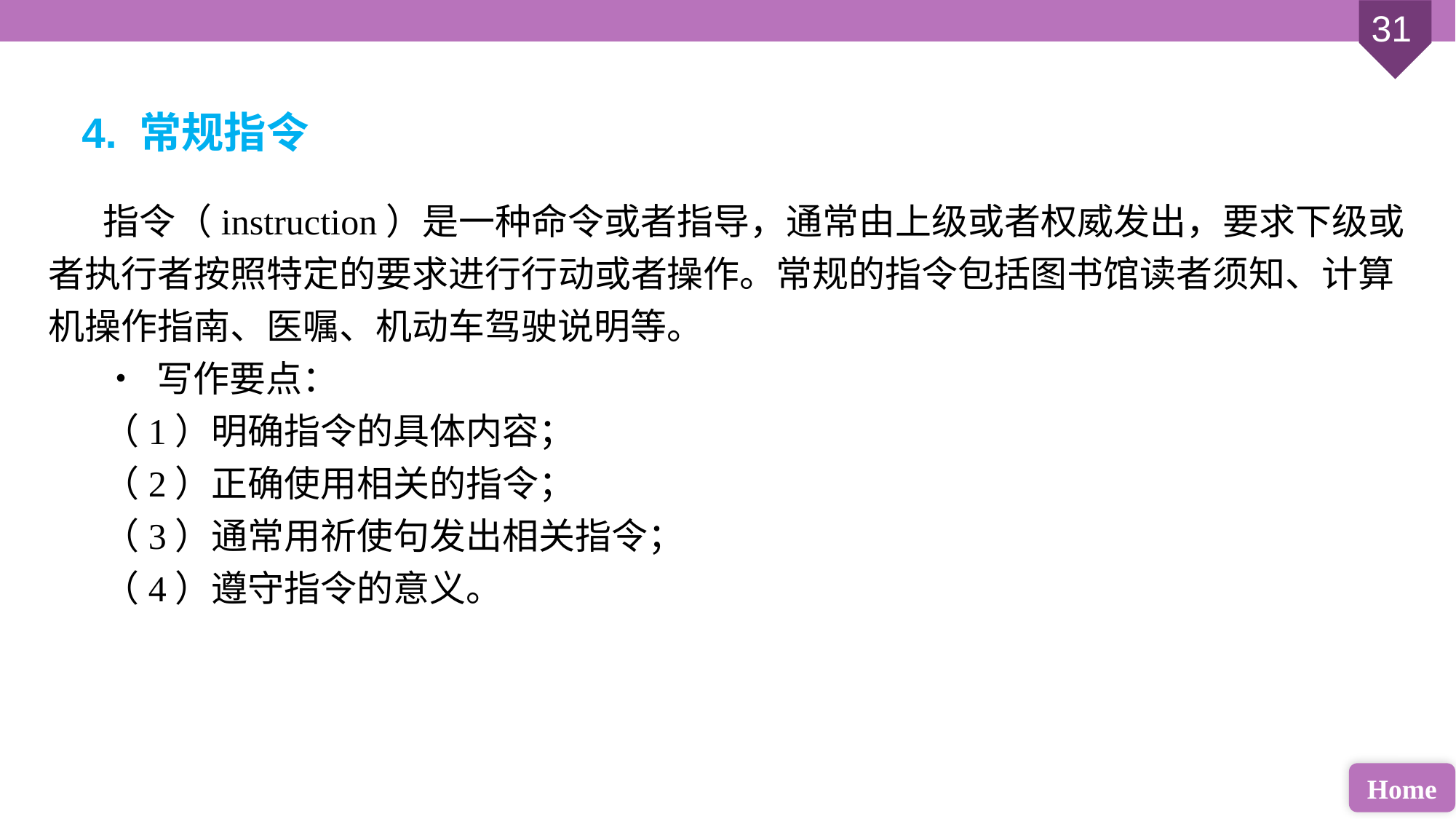

4. 常规指令
指令（instruction）是一种命令或者指导，通常由上级或者权威发出，要求下级或者执行者按照特定的要求进行行动或者操作。常规的指令包括图书馆读者须知、计算机操作指南、医嘱、机动车驾驶说明等。
• 写作要点：
（1）明确指令的具体内容；
（2）正确使用相关的指令；
（3）通常用祈使句发出相关指令；
（4）遵守指令的意义。